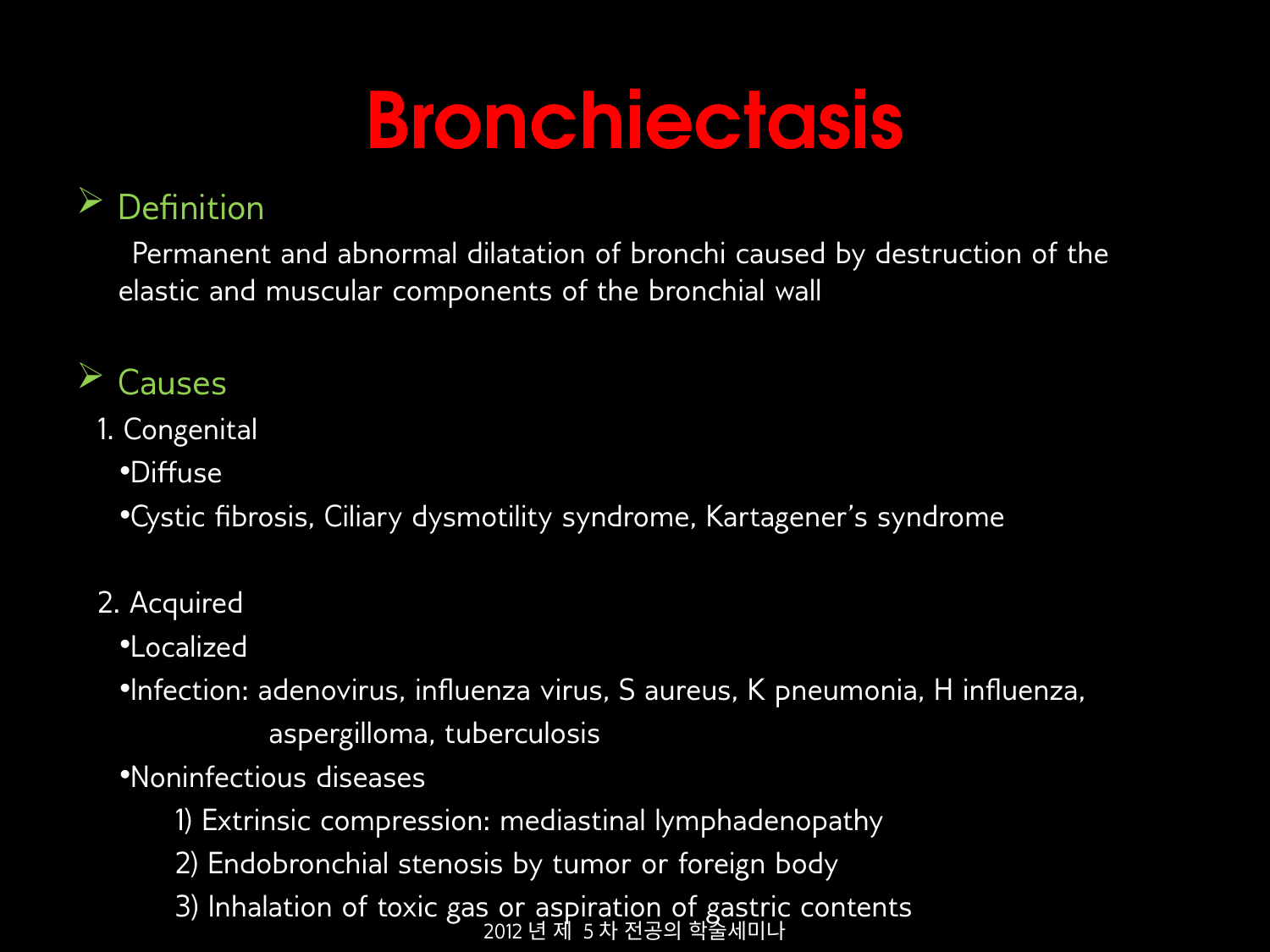

# Bronchiectasis
Definition
      Permanent and abnormal dilatation of bronchi caused by destruction of the elastic and muscular components of the bronchial wall

Causes
1. Congenital
Diffuse
Cystic fibrosis, Ciliary dysmotility syndrome, Kartagener’s syndrome

2. Acquired
Localized
Infection: adenovirus, influenza virus, S aureus, K pneumonia, H influenza,
                aspergilloma, tuberculosis
Noninfectious diseases
      1) Extrinsic compression: mediastinal lymphadenopathy
      2) Endobronchial stenosis by tumor or foreign body
      3) Inhalation of toxic gas or aspiration of gastric contents
2012년 제 5차 전공의 학술세미나